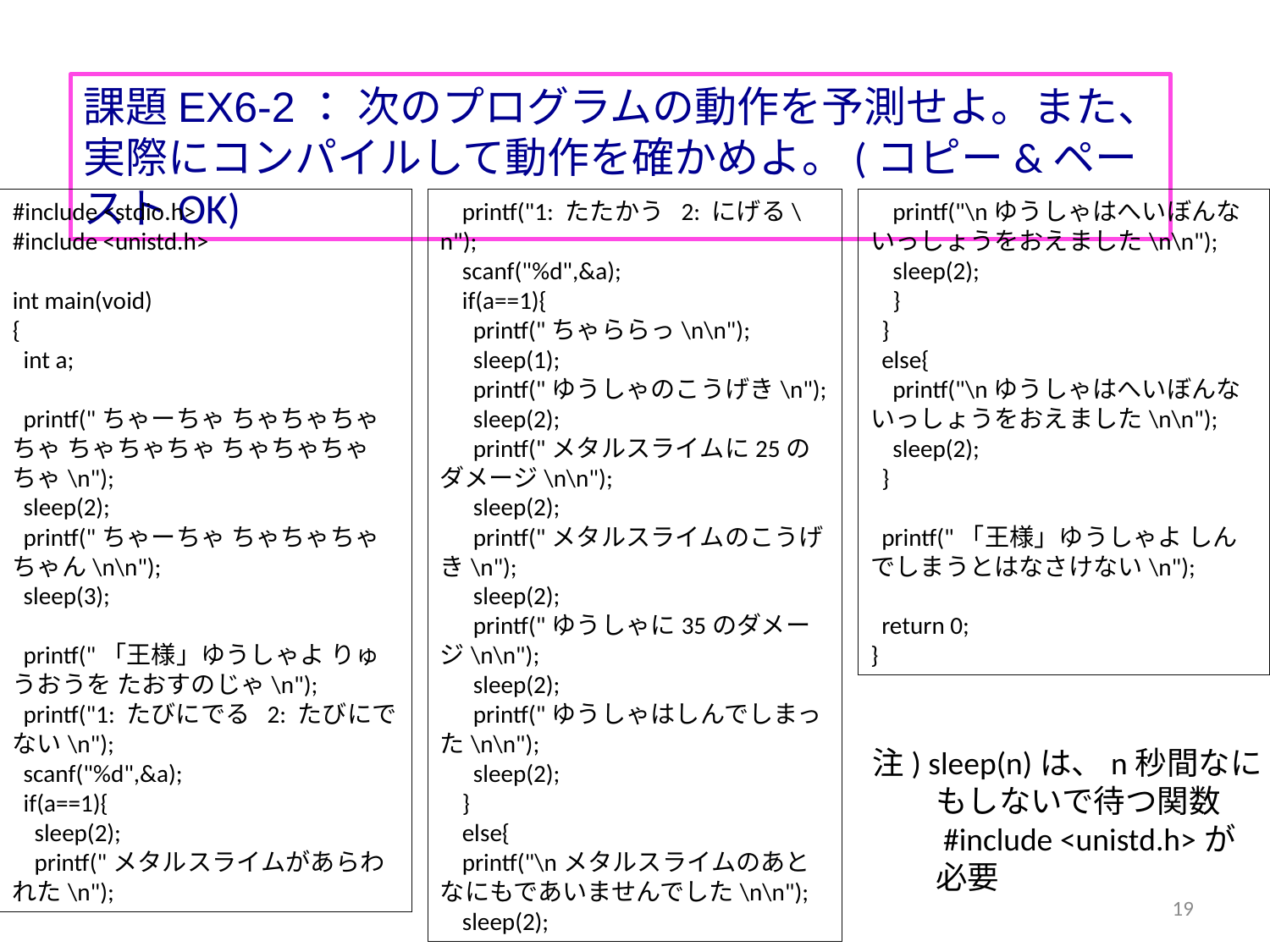

課題EX6-2： 次のプログラムの動作を予測せよ。また、実際にコンパイルして動作を確かめよ。(コピー&ペーストOK)
#include <stdio.h>
#include <unistd.h>

int main(void)
{
  int a;

  printf("ちゃーちゃ ちゃちゃちゃちゃ ちゃちゃちゃ ちゃちゃちゃ ちゃ\n");
  sleep(2);
  printf("ちゃーちゃ ちゃちゃちゃ ちゃん\n\n");
  sleep(3);

  printf("「王様」ゆうしゃよ りゅうおうを たおすのじゃ\n");
  printf("1: たびにでる  2: たびにでない\n");
  scanf("%d",&a);
  if(a==1){
    sleep(2);
    printf("メタルスライムがあらわれた\n");
    printf("1: たたかう  2: にげる\n");
    scanf("%d",&a);
    if(a==1){
      printf("ちゃららっ\n\n");
      sleep(1);
      printf("ゆうしゃのこうげき\n");
      sleep(2);
      printf("メタルスライムに25のダメージ\n\n");
      sleep(2);
      printf("メタルスライムのこうげき\n");
      sleep(2);
      printf("ゆうしゃに35のダメージ\n\n");
      sleep(2);
      printf("ゆうしゃはしんでしまった\n\n");
      sleep(2);
    }
    else{
    printf("\nメタルスライムのあと なにもであいませんでした\n\n");
    sleep(2);
    printf("\nゆうしゃはへいぼんないっしょうをおえました\n\n");
    sleep(2);
    }
  }
  else{
    printf("\nゆうしゃはへいぼんないっしょうをおえました\n\n");
    sleep(2);
  }

  printf("「王様」ゆうしゃよ しんでしまうとはなさけない\n");

  return 0;
}

注) sleep(n)は、n秒間なに
　　もしないで待つ関数
　　#include <unistd.h>が
　　必要
19